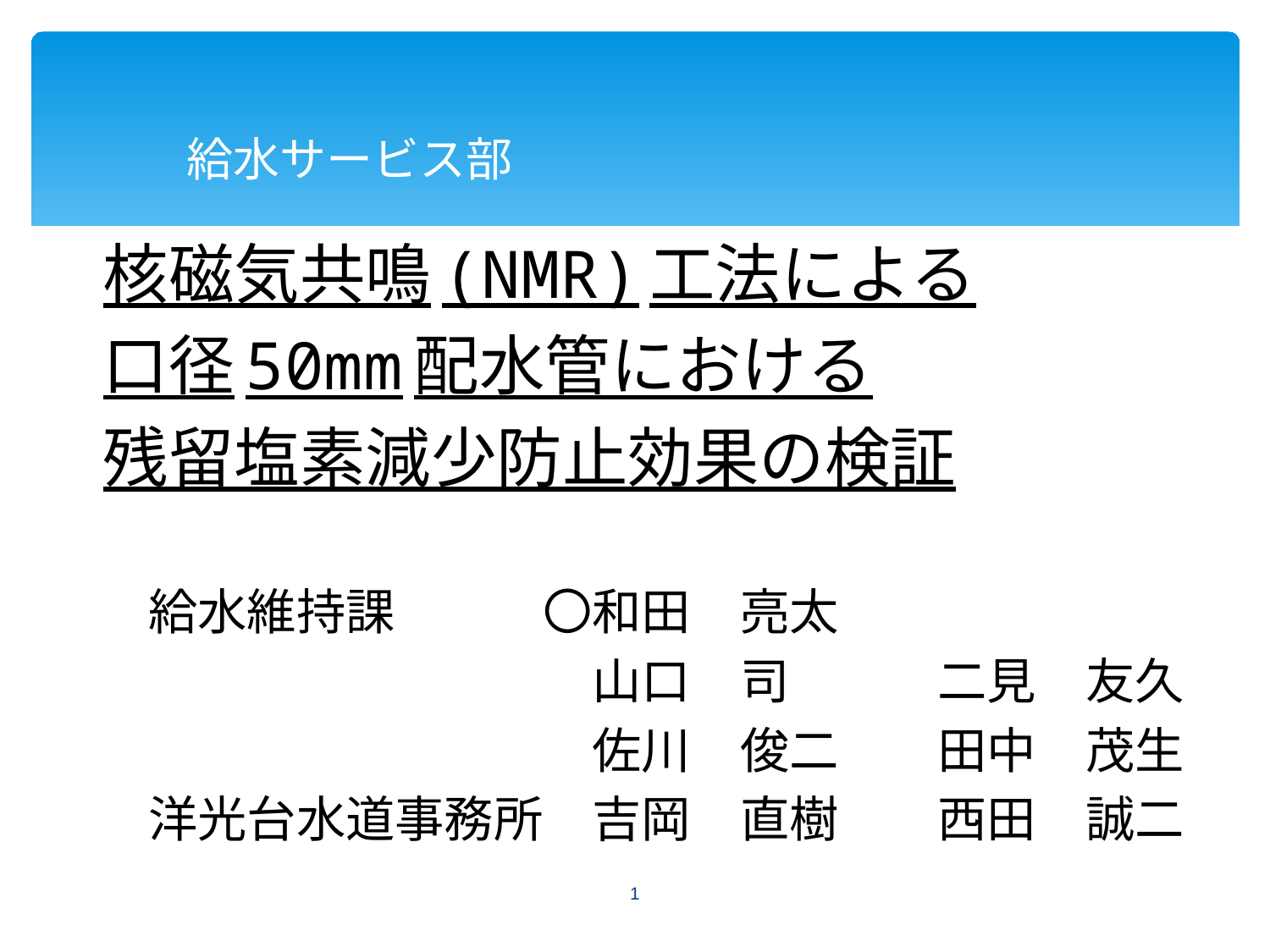

# 給水サービス部
　核磁気共鳴(NMR)工法による
　口径50mm配水管における
　残留塩素減少防止効果の検証

　給水維持課　　　〇和田　亮太
　　　　　　　　　　山口　司　　　二見　友久
　　　　　　　　　　佐川　俊二　　田中　茂生
　洋光台水道事務所　吉岡　直樹　　西田　誠二
1